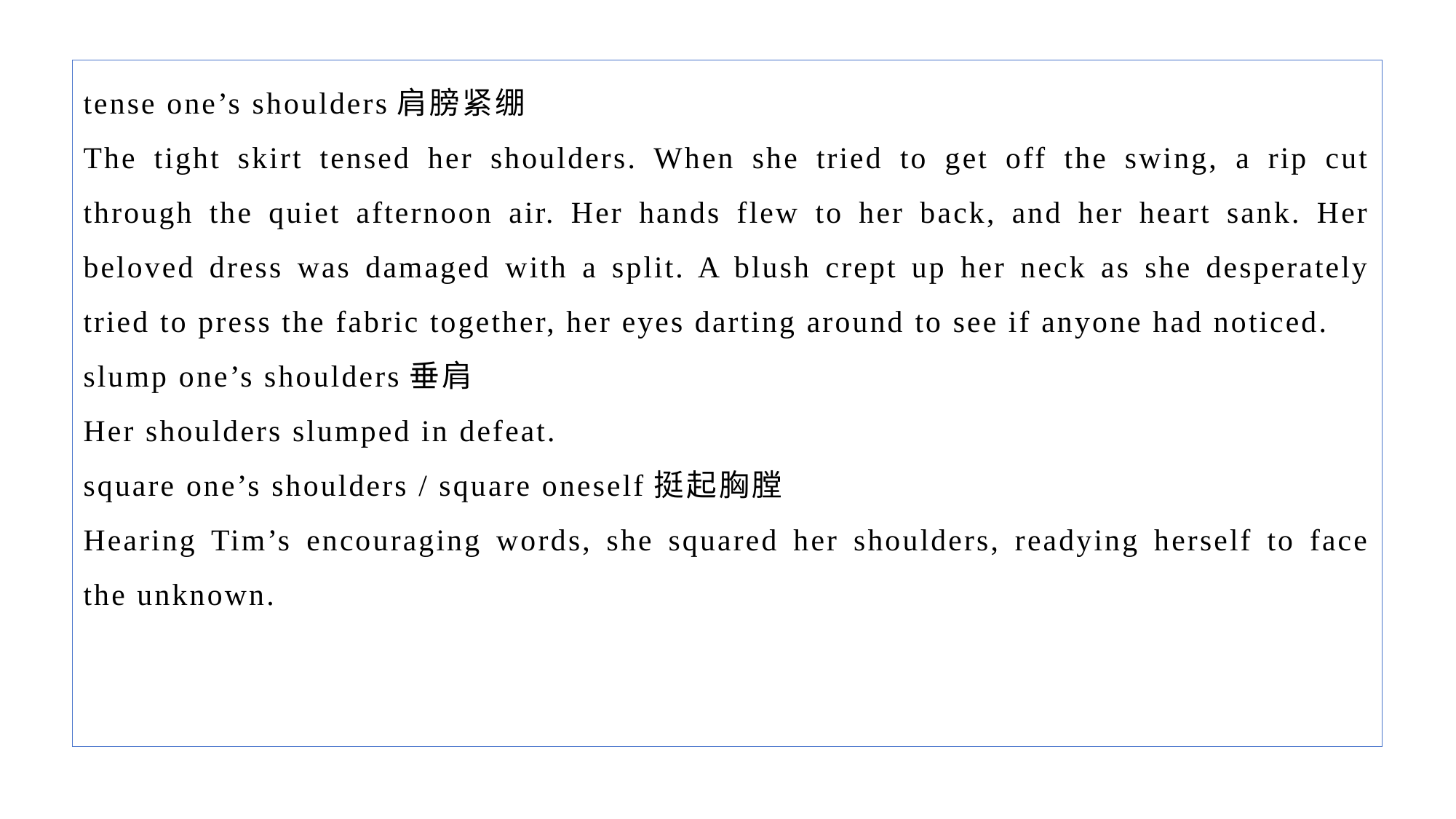

tense one’s shoulders肩膀紧绷
The tight skirt tensed her shoulders. When she tried to get off the swing, a rip cut through the quiet afternoon air. Her hands flew to her back, and her heart sank. Her beloved dress was damaged with a split. A blush crept up her neck as she desperately tried to press the fabric together, her eyes darting around to see if anyone had noticed.
slump one’s shoulders垂肩
Her shoulders slumped in defeat.
square one’s shoulders / square oneself挺起胸膛
Hearing Tim’s encouraging words, she squared her shoulders, readying herself to face the unknown.